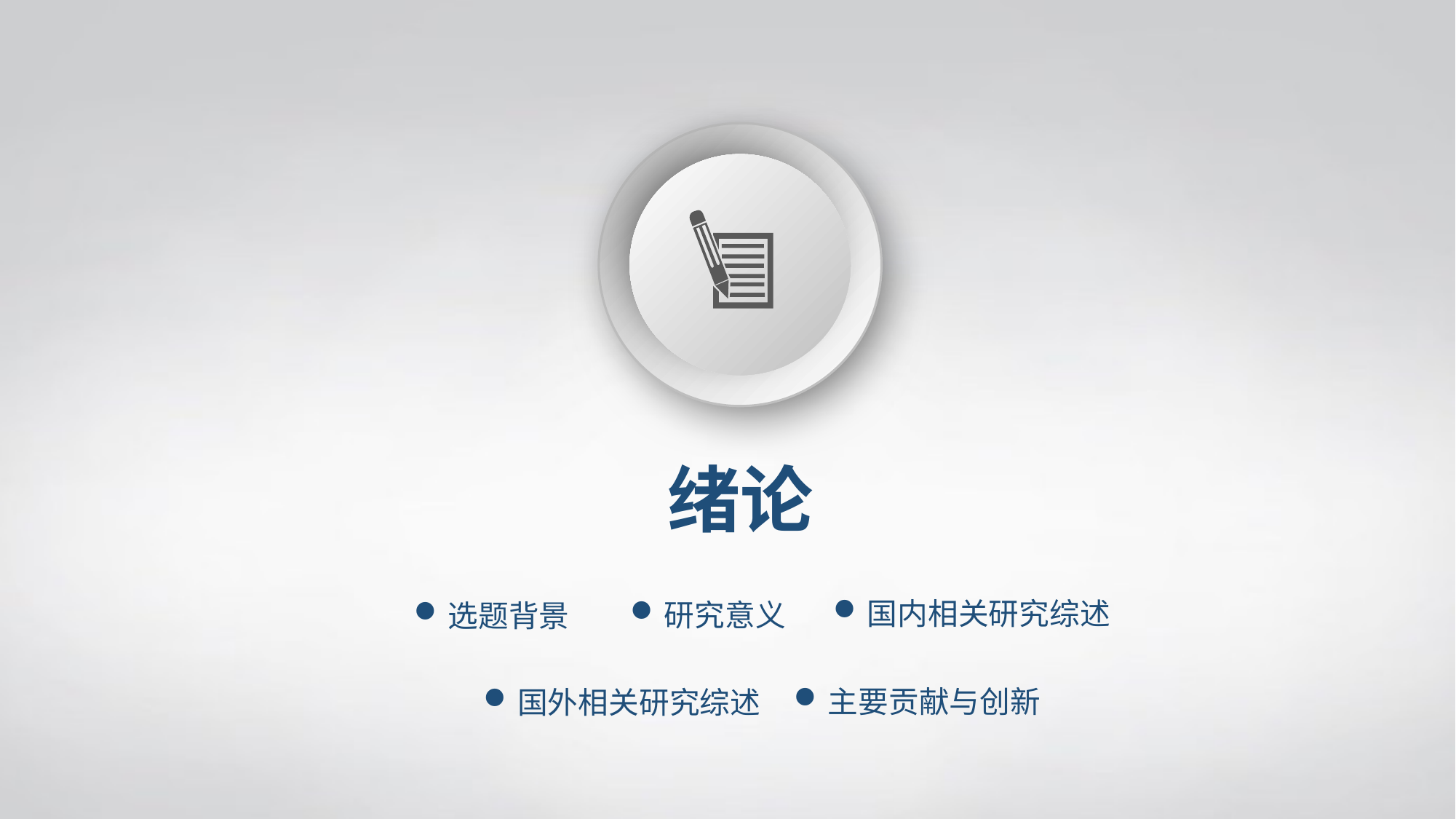

绪论
国内相关研究综述
研究意义
选题背景
主要贡献与创新
国外相关研究综述